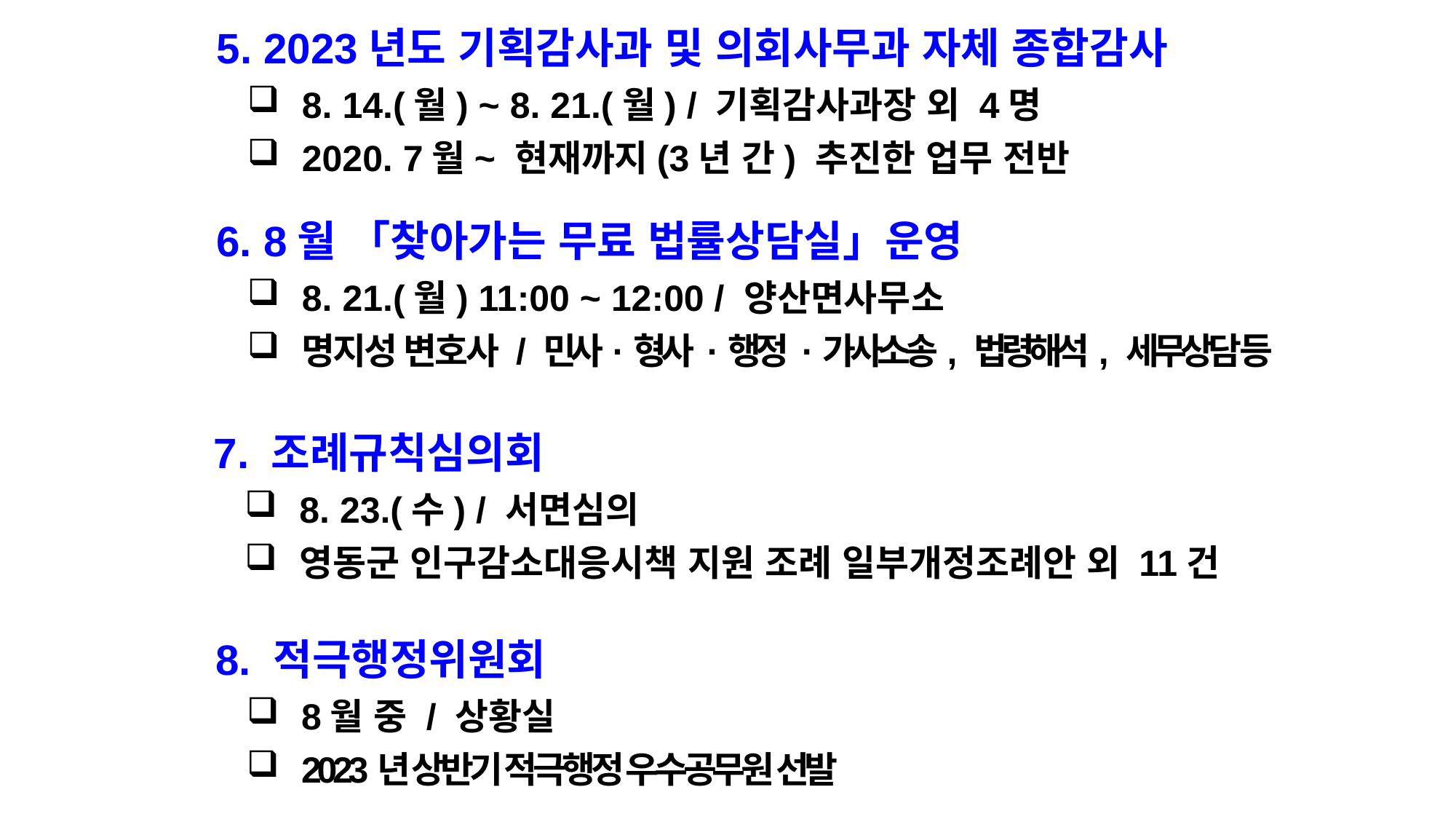

5. 2023년도 기획감사과 및 의회사무과 자체 종합감사
8. 14.(월) ~ 8. 21.(월) / 기획감사과장 외 4명
2020. 7월~ 현재까지(3년 간) 추진한 업무 전반

  6. 8월 「찾아가는 무료 법률상담실」운영
8. 21.(월) 11:00 ~ 12:00 / 양산면사무소
명지성 변호사 / 민사·형사 ·행정 ·가사소송,  법령해석,  세무상담 등

  7. 조례규칙심의회
8. 23.(수) / 서면심의
영동군 인구감소대응시책 지원 조례 일부개정조례안 외 11건

  8. 적극행정위원회
8월 중 / 상황실
2023년 상반기 적극행정 우수공무원 선발